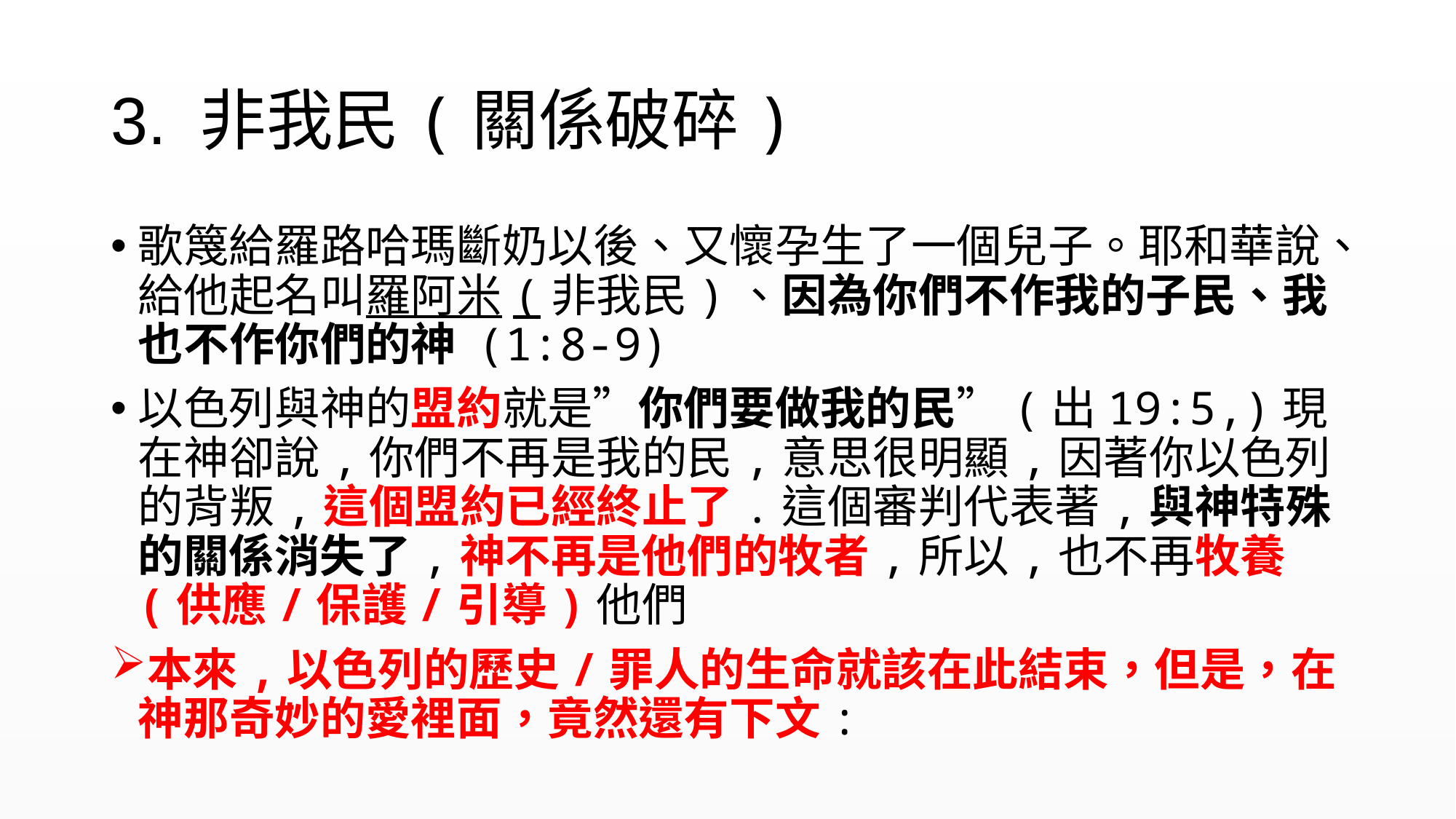

# 非我民(關係破碎)
歌篾給羅路哈瑪斷奶以後、又懷孕生了一個兒子。耶和華說、給他起名叫羅阿米(非我民)、因為你們不作我的子民、我也不作你們的神 (1:8-9)
以色列與神的盟約就是”你們要做我的民”(出19:5,)現在神卻說,你們不再是我的民,意思很明顯,因著你以色列的背叛,這個盟約已經終止了.這個審判代表著,與神特殊的關係消失了,神不再是他們的牧者,所以,也不再牧養(供應/保護/引導)他們
本來,以色列的歷史/罪人的生命就該在此結束，但是，在神那奇妙的愛裡面，竟然還有下文: